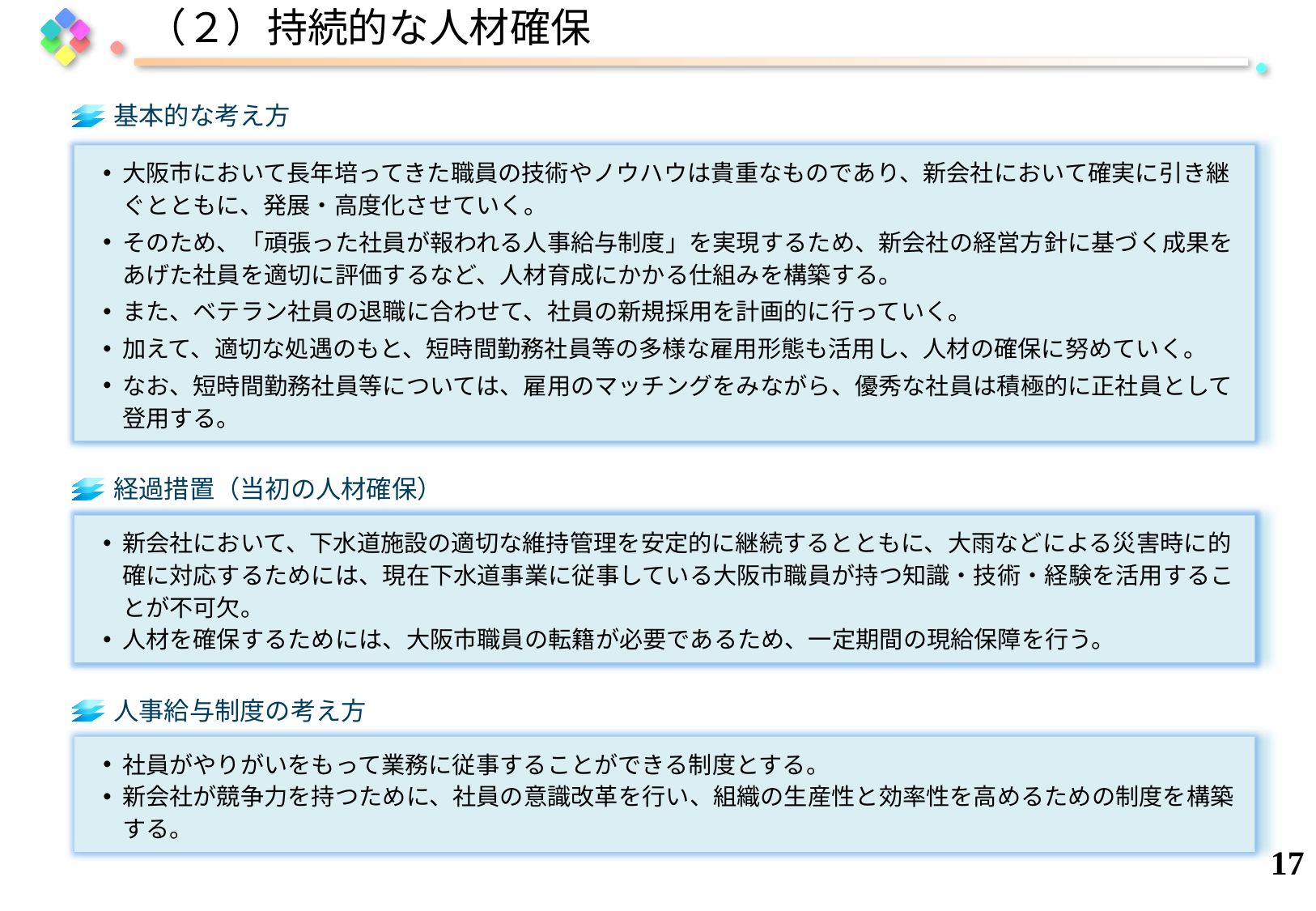

（２）持続的な人材確保
基本的な考え方

大阪市において長年培ってきた職員の技術やノウハウは貴重なものであり、新会社において確実に引き継ぐとともに、発展・高度化させていく。
そのため、「頑張った社員が報われる人事給与制度」を実現するため、新会社の経営方針に基づく成果をあげた社員を適切に評価するなど、人材育成にかかる仕組みを構築する。
また、ベテラン社員の退職に合わせて、社員の新規採用を計画的に行っていく。
加えて、適切な処遇のもと、短時間勤務社員等の多様な雇用形態も活用し、人材の確保に努めていく。
なお、短時間勤務社員等については、雇用のマッチングをみながら、優秀な社員は積極的に正社員として登用する。
経過措置（当初の人材確保）

新会社において、下水道施設の適切な維持管理を安定的に継続するとともに、大雨などによる災害時に的確に対応するためには、現在下水道事業に従事している大阪市職員が持つ知識・技術・経験を活用することが不可欠。
人材を確保するためには、大阪市職員の転籍が必要であるため、一定期間の現給保障を行う。
人事給与制度の考え方

社員がやりがいをもって業務に従事することができる制度とする。
新会社が競争力を持つために、社員の意識改革を行い、組織の生産性と効率性を高めるための制度を構築する。
17